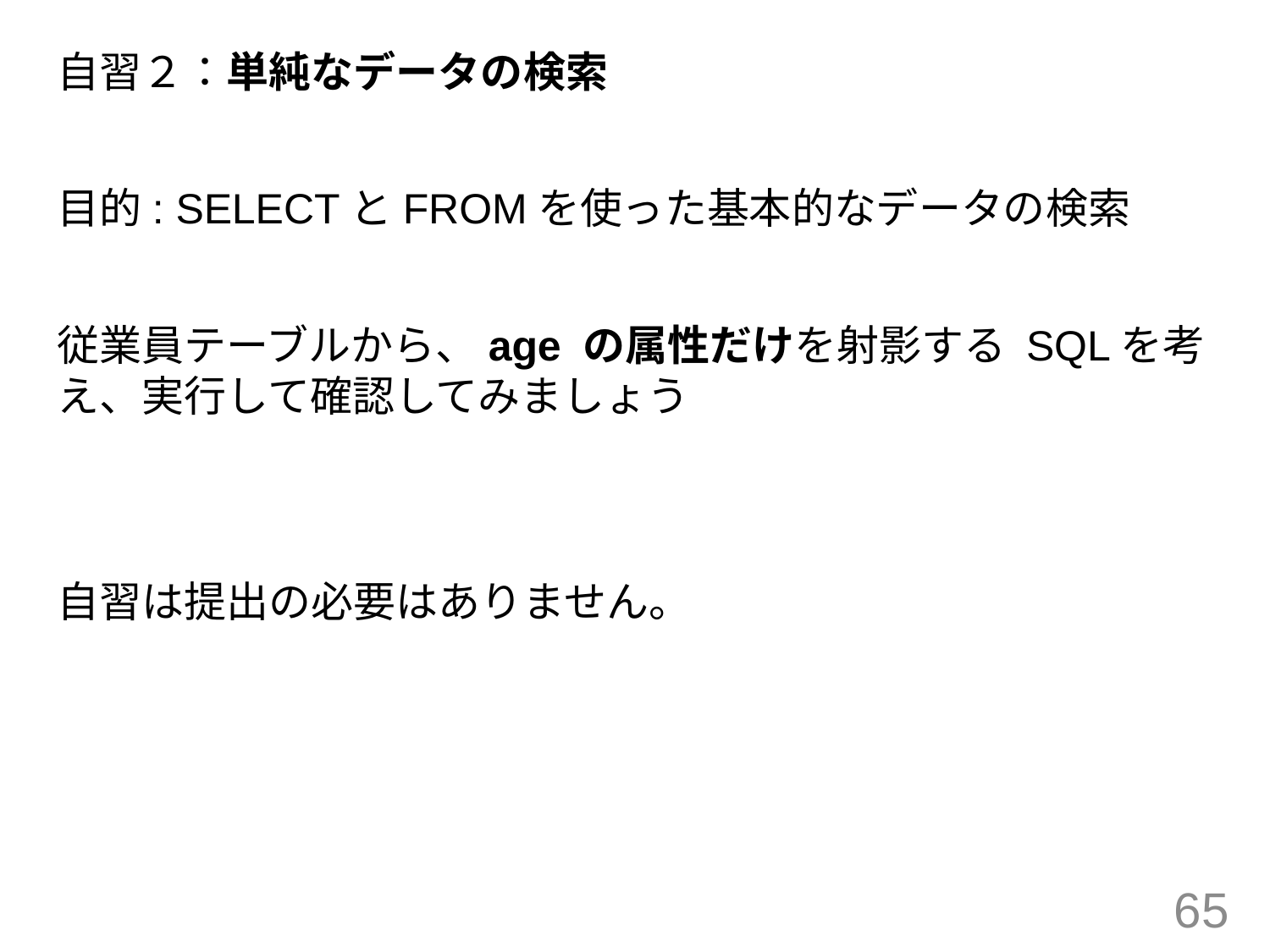

自習２：単純なデータの検索

目的: SELECTとFROMを使った基本的なデータの検索

従業員テーブルから、age の属性だけを射影する SQLを考え、実行して確認してみましょう

自習は提出の必要はありません。
65